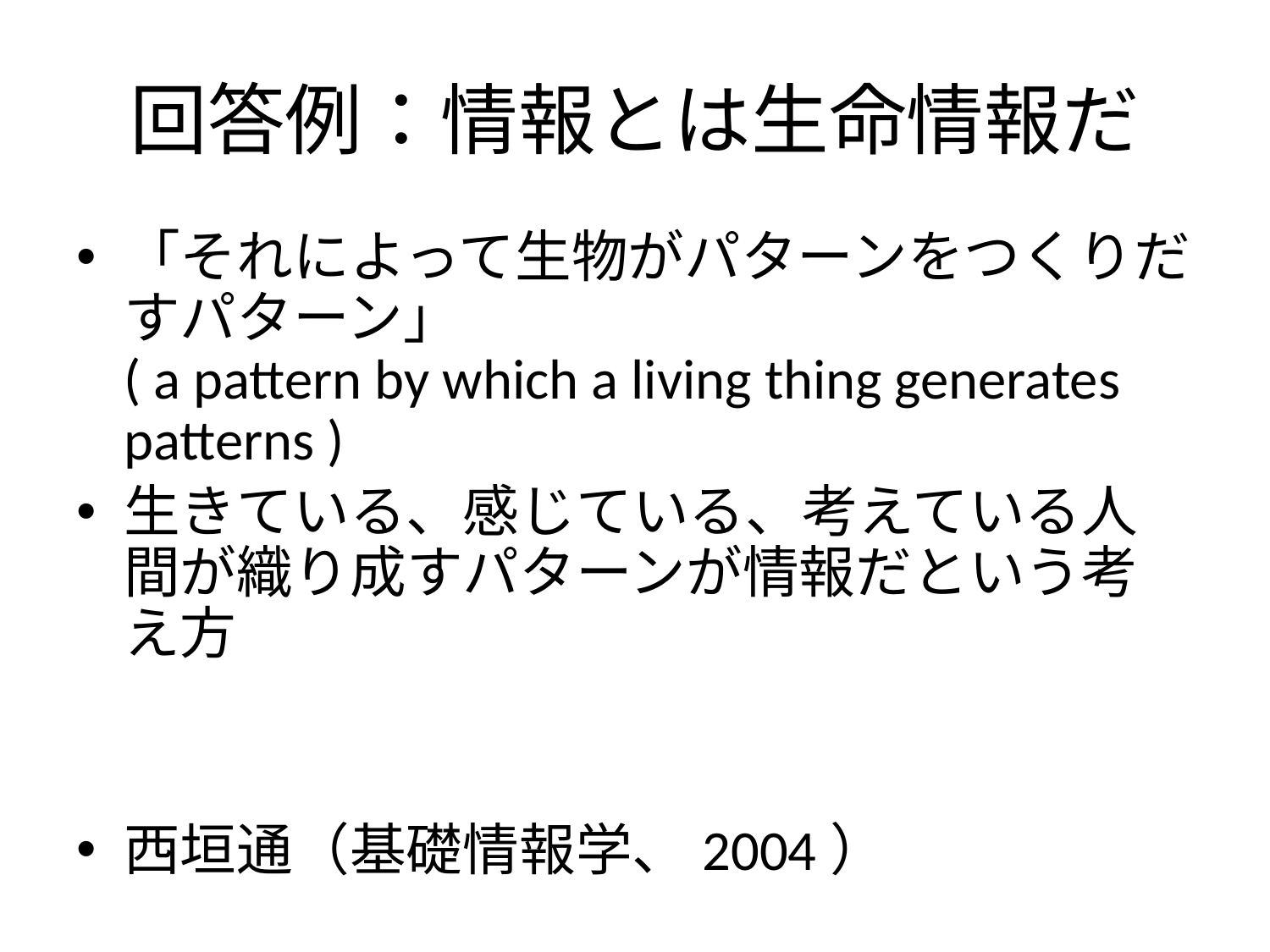

# 回答例：情報とは生命情報だ
「それによって生物がパターンをつくりだすパターン」
( a pattern by which a living thing generates patterns )
生きている、感じている、考えている人間が織り成すパターンが情報だという考え方

西垣通（基礎情報学、2004）